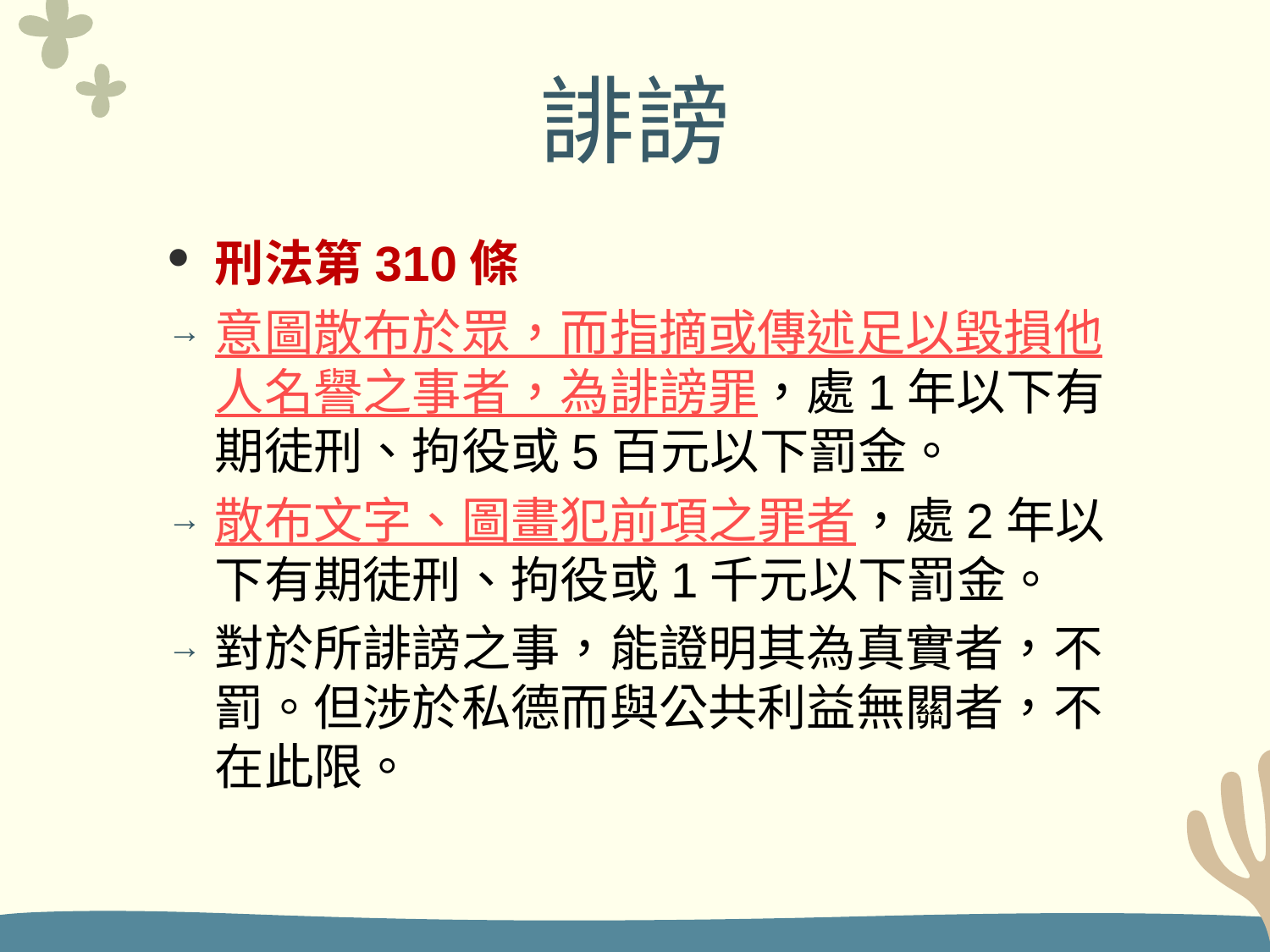

# 誹謗

刑法第310條
意圖散布於眾，而指摘或傳述足以毀損他人名譽之事者，為誹謗罪，處1年以下有期徒刑、拘役或5百元以下罰金。
散布文字、圖畫犯前項之罪者，處2年以下有期徒刑、拘役或1千元以下罰金。
對於所誹謗之事，能證明其為真實者，不罰。但涉於私德而與公共利益無關者，不在此限。